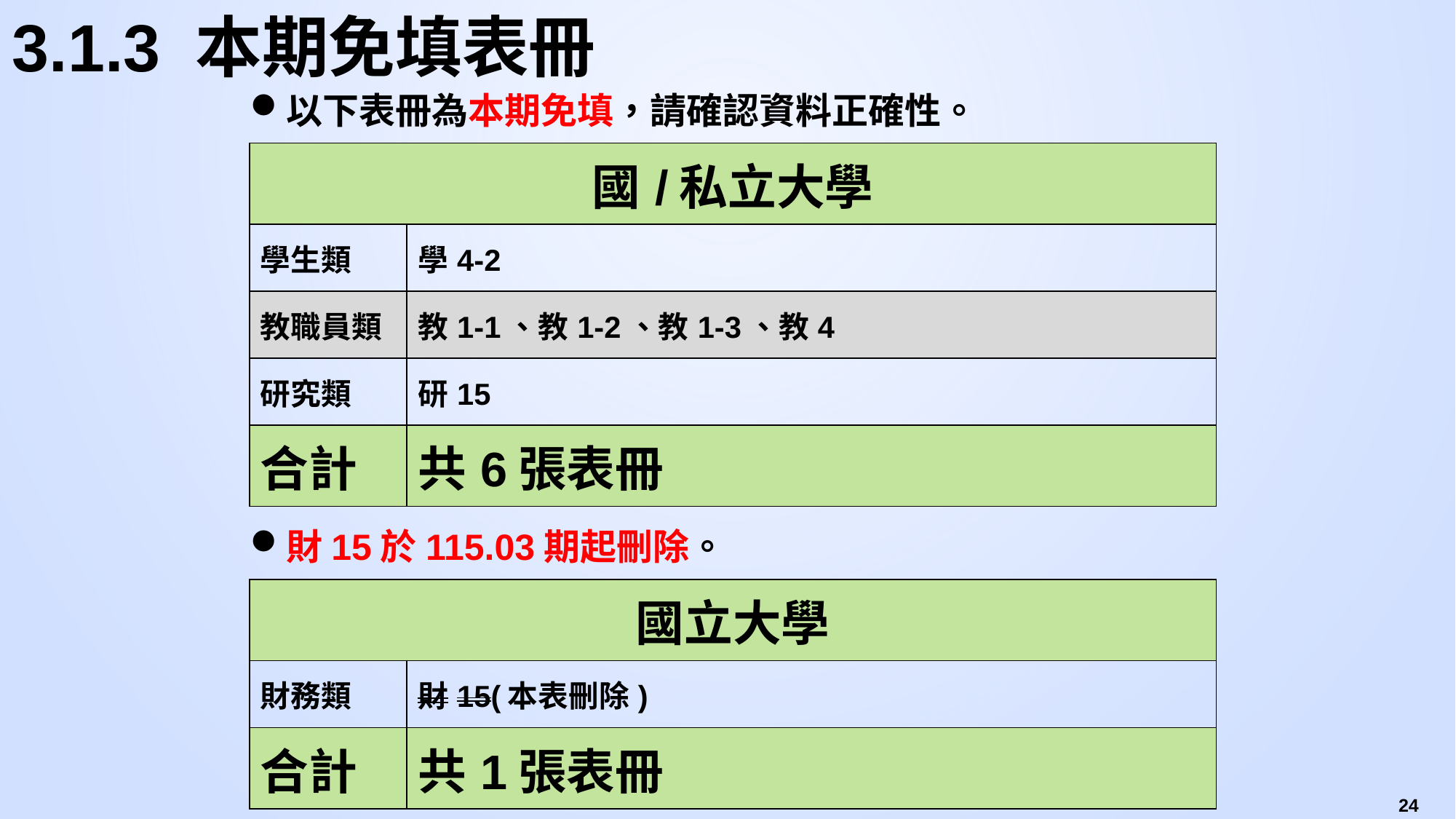

# 3.1.3 本期免填表冊
以下表冊為本期免填，請確認資料正確性。
| 國/私立大學 |  |
| --- | --- |
| 學生類 | 學4-2 |
| 教職員類 | 教1-1、教1-2、教1-3、教4 |
| 研究類 | 研15 |
| 合計 | 共6張表冊 |
財15於115.03期起刪除。
| 國立大學 |  |
| --- | --- |
| 財務類 | 財15(本表刪除) |
| 合計 | 共1張表冊 |